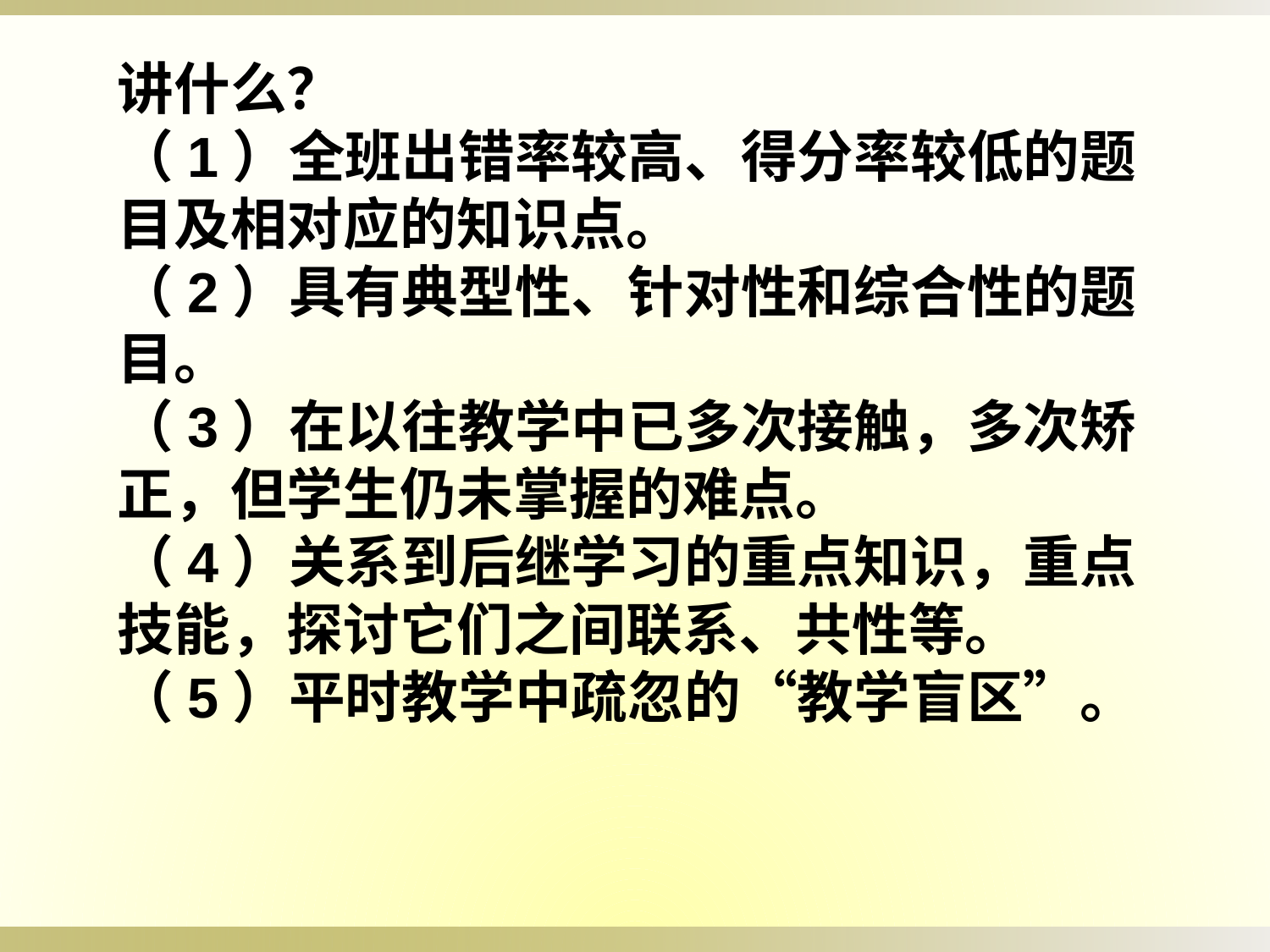

讲什么？
（1）全班出错率较高、得分率较低的题目及相对应的知识点。
（2）具有典型性、针对性和综合性的题目。
（3）在以往教学中已多次接触，多次矫正，但学生仍未掌握的难点。
（4）关系到后继学习的重点知识，重点技能，探讨它们之间联系、共性等。
（5）平时教学中疏忽的“教学盲区”。